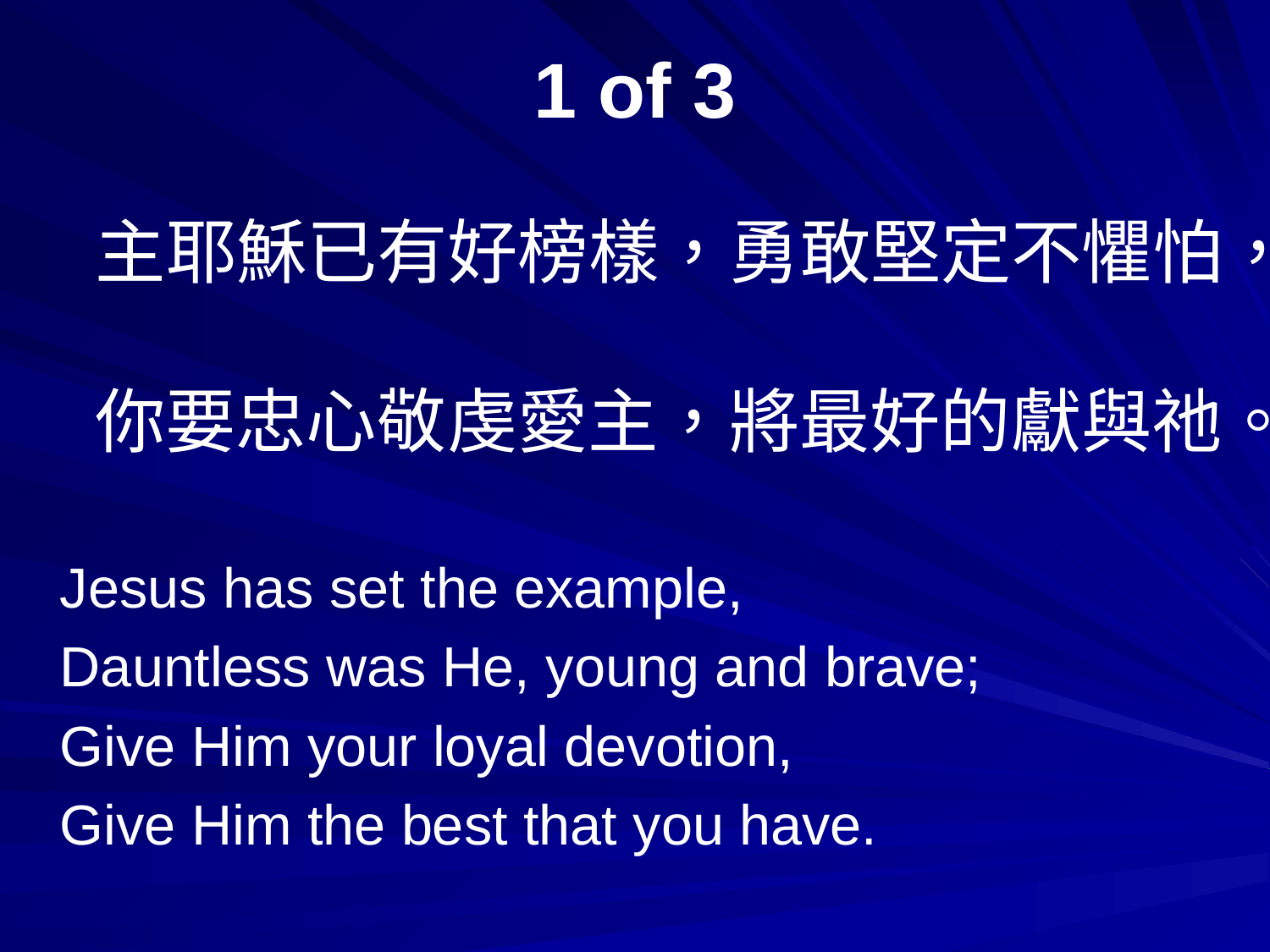

# 1 of 3
  主耶穌已有好榜樣，勇敢堅定不懼怕，
你要忠心敬虔愛主，將最好的獻與祂。

Jesus has set the example,
Dauntless was He, young and brave;
Give Him your loyal devotion,
Give Him the best that you have.